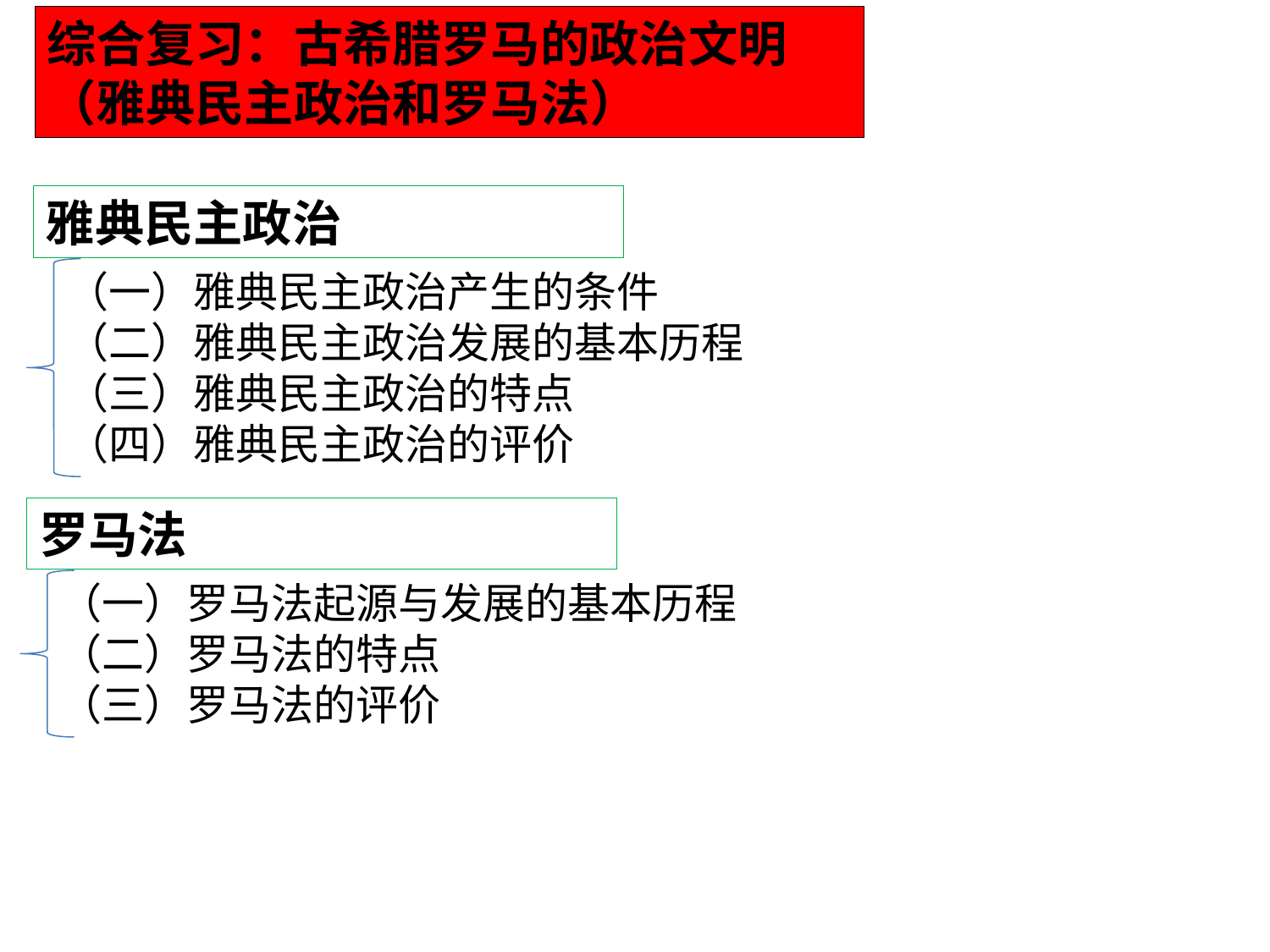

综合复习：古希腊罗马的政治文明
（雅典民主政治和罗马法）
雅典民主政治
（一）雅典民主政治产生的条件
（二）雅典民主政治发展的基本历程
（三）雅典民主政治的特点
（四）雅典民主政治的评价

罗马法
（一）罗马法起源与发展的基本历程
（二）罗马法的特点
（三）罗马法的评价